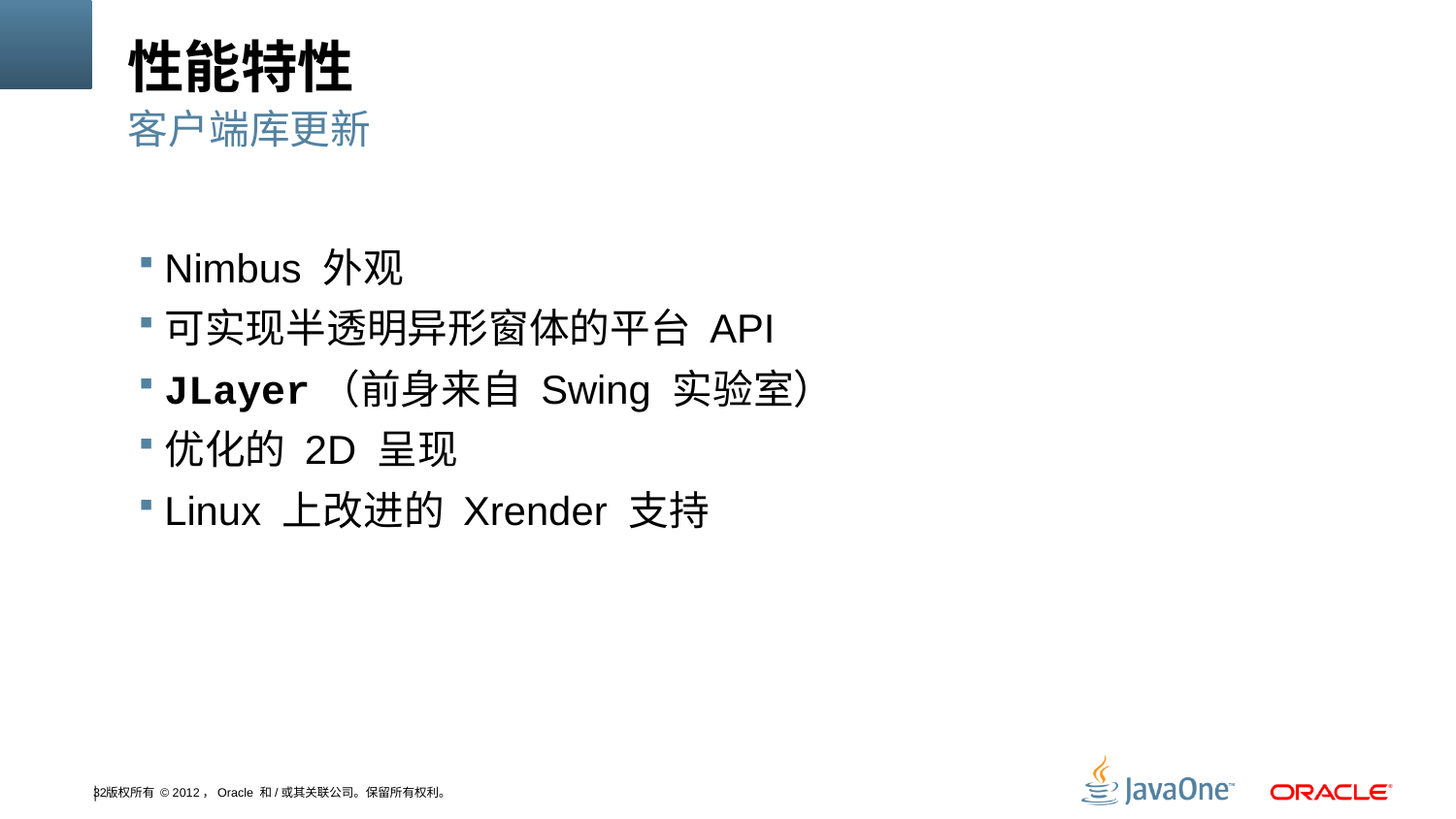

# 性能特性
客户端库更新
Nimbus 外观
可实现半透明异形窗体的平台 API
JLayer（前身来自 Swing 实验室）
优化的 2D 呈现
Linux 上改进的 Xrender 支持